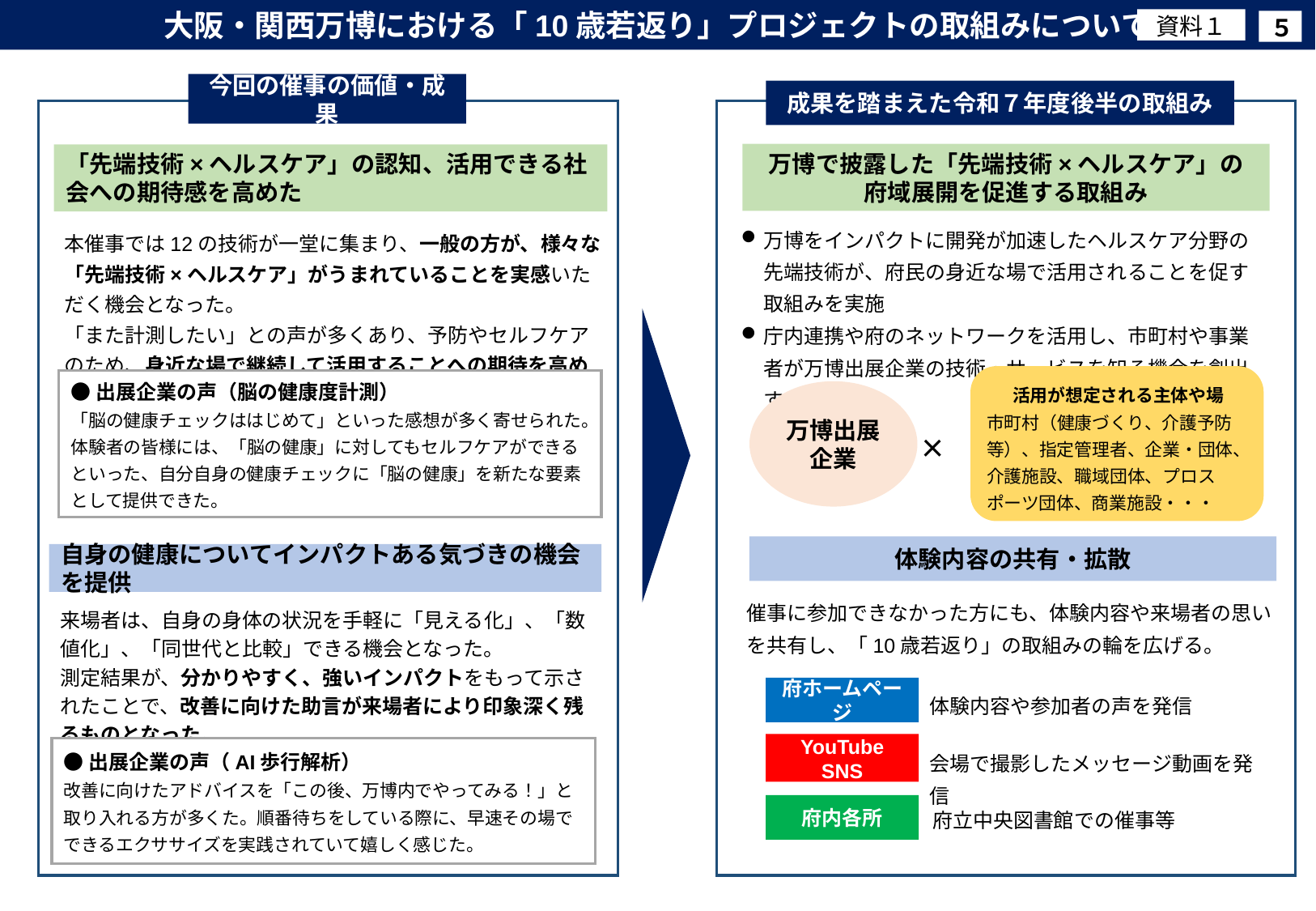

大阪・関西万博における「10歳若返り」プロジェクトの取組みについて
資料１
５
今回の催事の価値・成果
成果を踏まえた令和７年度後半の取組み

万博で披露した「先端技術×ヘルスケア」の
府域展開を促進する取組み
「先端技術×ヘルスケア」の認知、活用できる社会への期待感を高めた
万博をインパクトに開発が加速したヘルスケア分野の先端技術が、府民の身近な場で活用されることを促す取組みを実施
庁内連携や府のネットワークを活用し、市町村や事業者が万博出展企業の技術・サービスを知る機会を創出する
本催事では12の技術が一堂に集まり、一般の方が、様々な「先端技術×ヘルスケア」がうまれていることを実感いただく機会となった。
「また計測したい」との声が多くあり、予防やセルフケアのため、身近な場で継続して活用することへの期待を高めることにつながった。

●出展企業の声（脳の健康度計測）
「脳の健康チェックははじめて」といった感想が多く寄せられた。体験者の皆様には、「脳の健康」に対してもセルフケアができるといった、自分自身の健康チェックに「脳の健康」を新たな要素として提供できた。
活用が想定される主体や場
市町村（健康づくり、介護予防等）、指定管理者、企業・団体、介護施設、職域団体、プロスポーツ団体、商業施設・・・
万博出展
企業
×

体験内容の共有・拡散
自身の健康についてインパクトある気づきの機会を提供
催事に参加できなかった方にも、体験内容や来場者の思いを共有し、「10歳若返り」の取組みの輪を広げる。
来場者は、自身の身体の状況を手軽に「見える化」、「数値化」、「同世代と比較」できる機会となった。
測定結果が、分かりやすく、強いインパクトをもって示されたことで、改善に向けた助言が来場者により印象深く残るものとなった。
府ホームページ
体験内容や参加者の声を発信
YouTube
SNS
会場で撮影したメッセージ動画を発信
●出展企業の声（AI歩行解析）
改善に向けたアドバイスを「この後、万博内でやってみる！」と取り入れる方が多くた。順番待ちをしている際に、早速その場でできるエクササイズを実践されていて嬉しく感じた。
府内各所
府立中央図書館での催事等